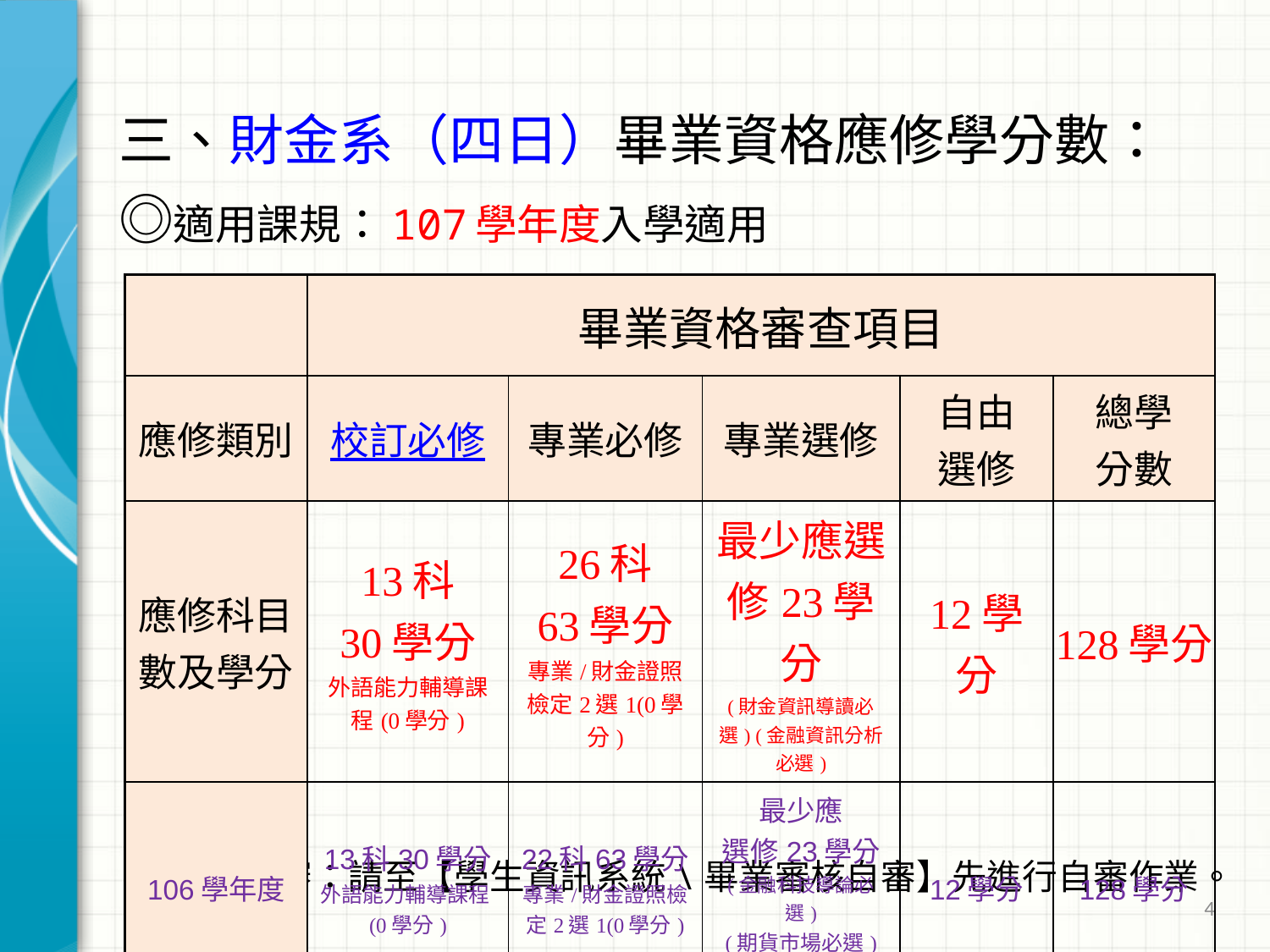

# 三、財金系（四日）畢業資格應修學分數： ◎適用課規：107學年度入學適用
|  | 畢業資格審查項目 |  |  |  |  |
| --- | --- | --- | --- | --- | --- |
| 應修類別 | 校訂必修 | 專業必修 | 專業選修 | 自由 選修 | 總學 分數 |
| 應修科目數及學分 | 13科 30學分 外語能力輔導課程(0學分) | 26科 63學分 專業/財金證照檢定2選1(0學分) | 最少應選修23學分 (財金資訊導讀必選) (金融資訊分析必選) | 12學分 | 128學分 |
| 106學年度 | 13科30學分 外語能力輔導課程(0學分) | 22科63學分 專業/財金證照檢定2選1(0學分) | 最少應 選修23學分 (金融科技導論必選) (期貨市場必選) (研究方法必選) | 12學分 | 128學分 |
※畢業自審：請至【學生資訊系統\畢業審核自審】先進行自審作業。
4